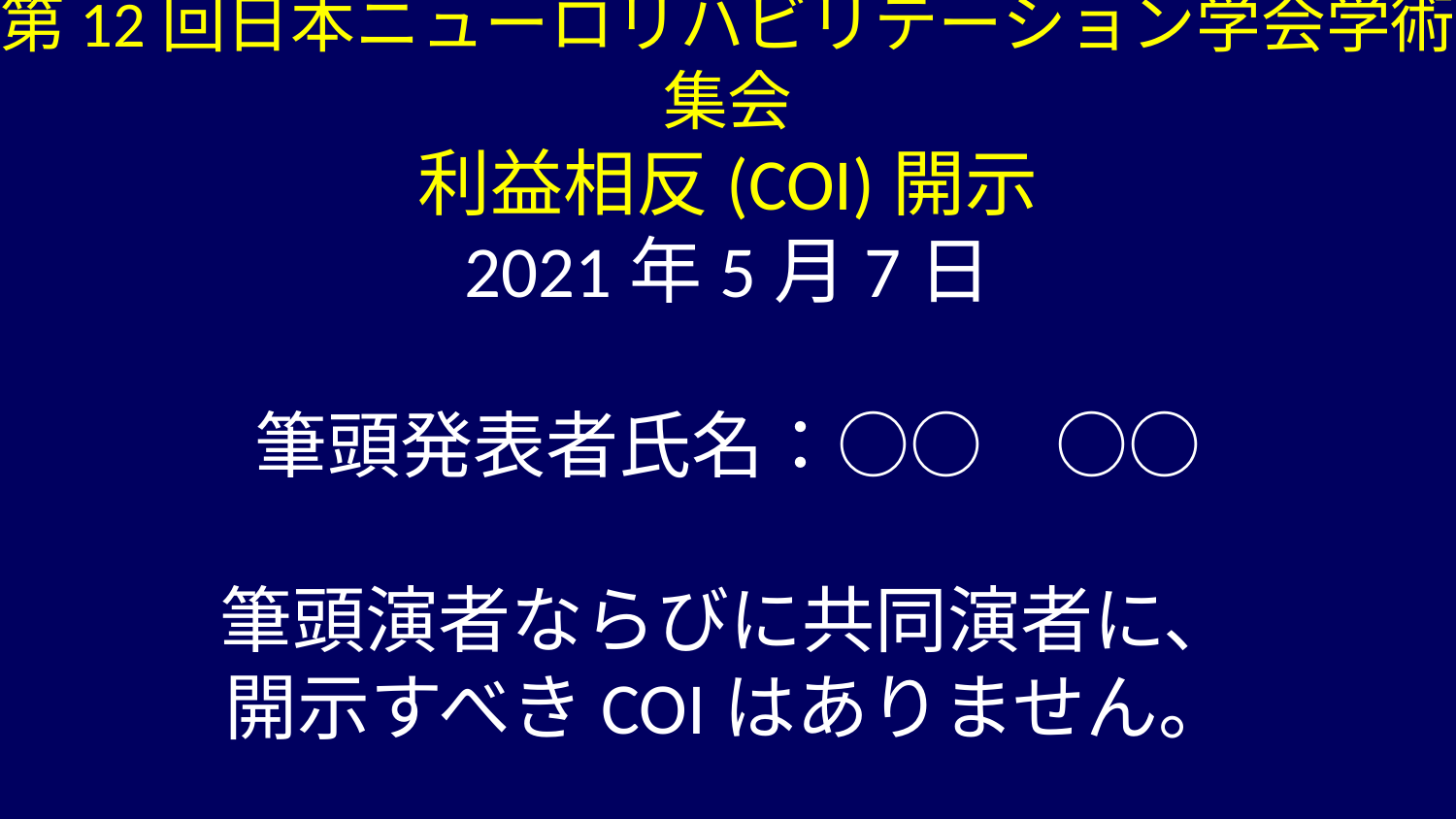

# 第12回日本ニューロリハビリテーション学会学術集会 利益相反(COI)開示 2021年5月7日 筆頭発表者氏名：○○　○○ 筆頭演者ならびに共同演者に、 開示すべきCOIはありません。